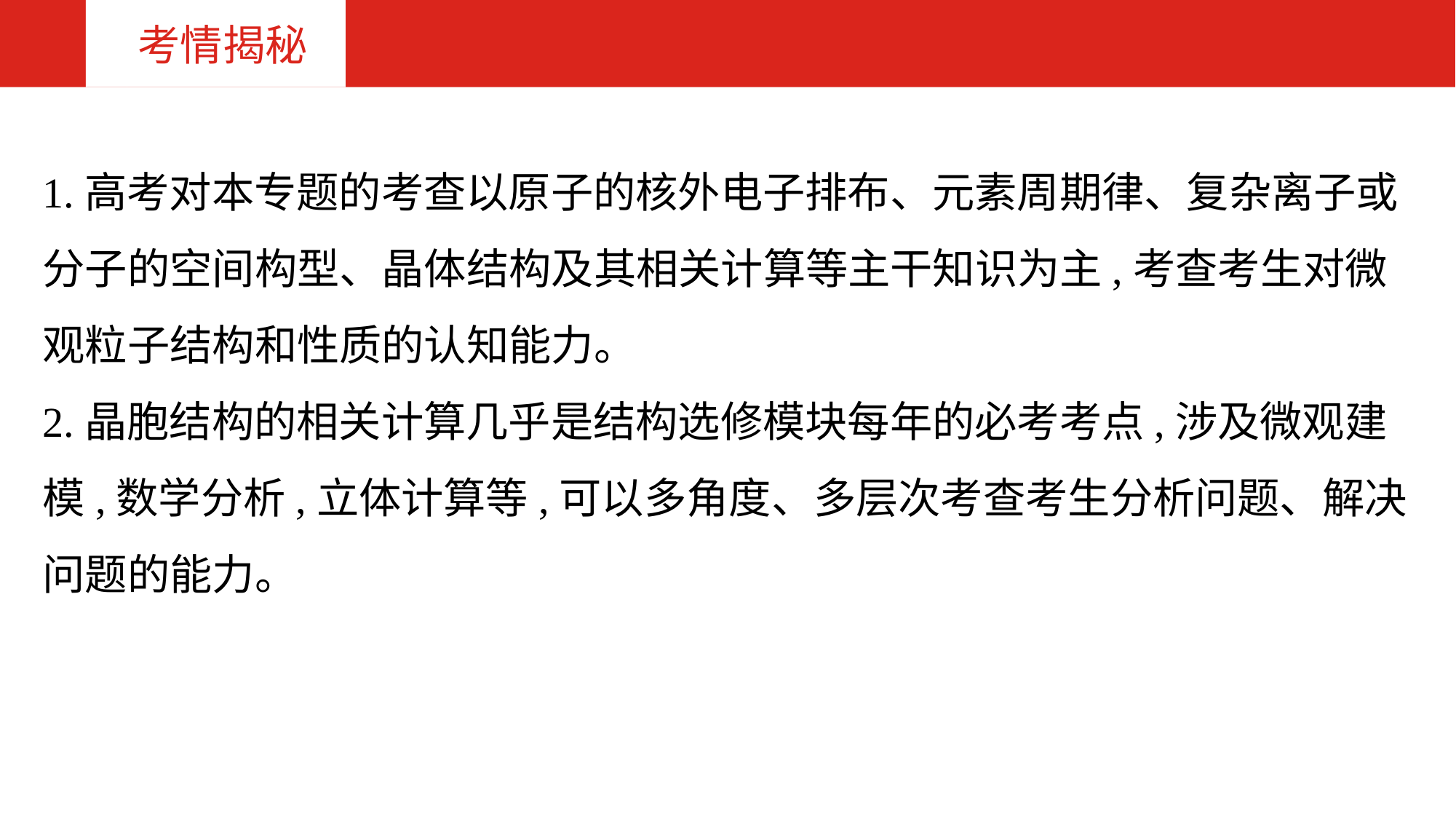

专题二十五　物质结构与性质
考情揭秘

1.高考对本专题的考查以原子的核外电子排布、元素周期律、复杂离子或分子的空间构型、晶体结构及其相关计算等主干知识为主,考查考生对微观粒子结构和性质的认知能力。
2.晶胞结构的相关计算几乎是结构选修模块每年的必考考点,涉及微观建模,数学分析,立体计算等,可以多角度、多层次考查考生分析问题、解决问题的能力。